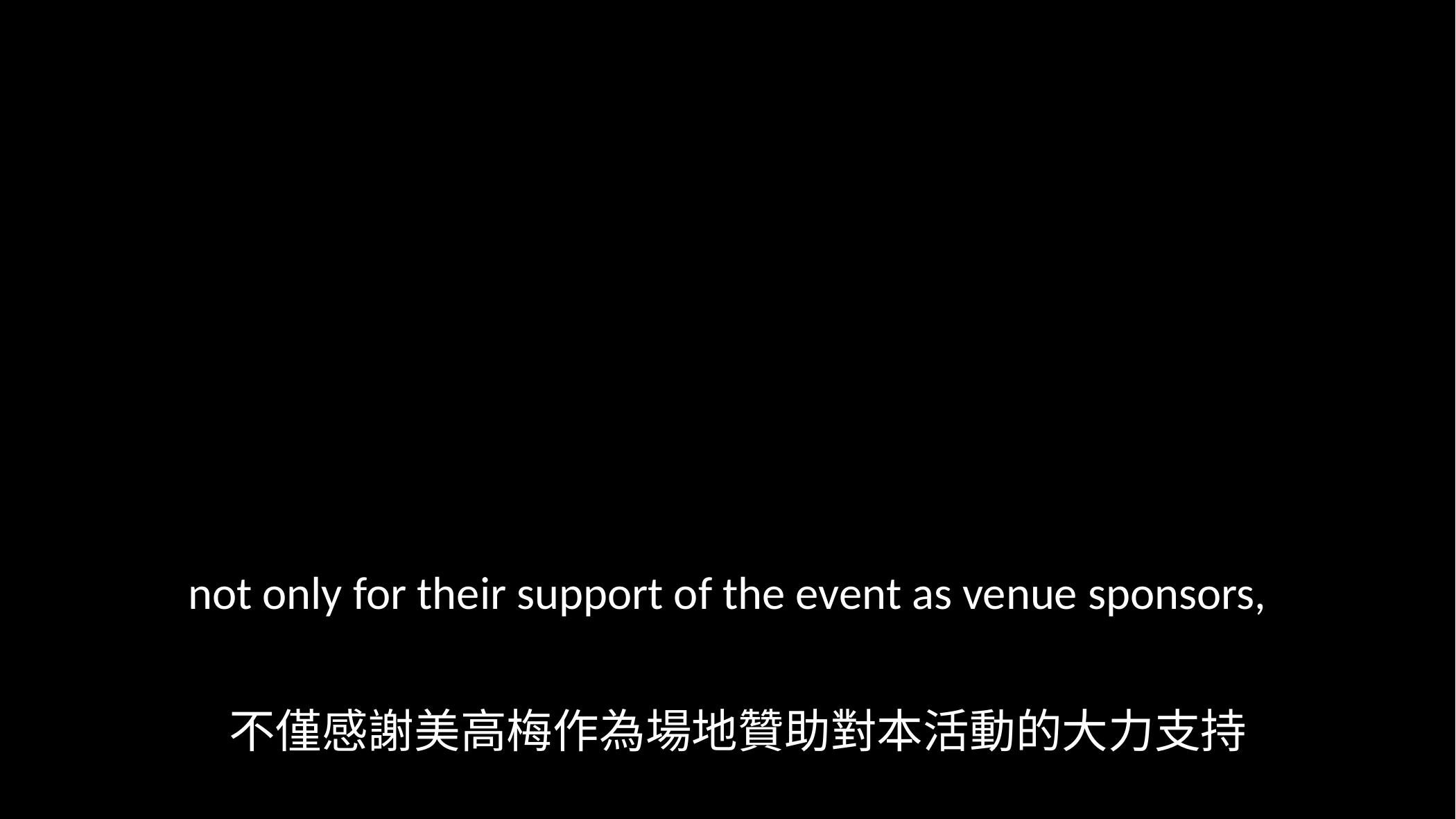

not only for their support of the event as venue sponsors,

 不僅感謝美高梅作為場地贊助對本活動的大力支持